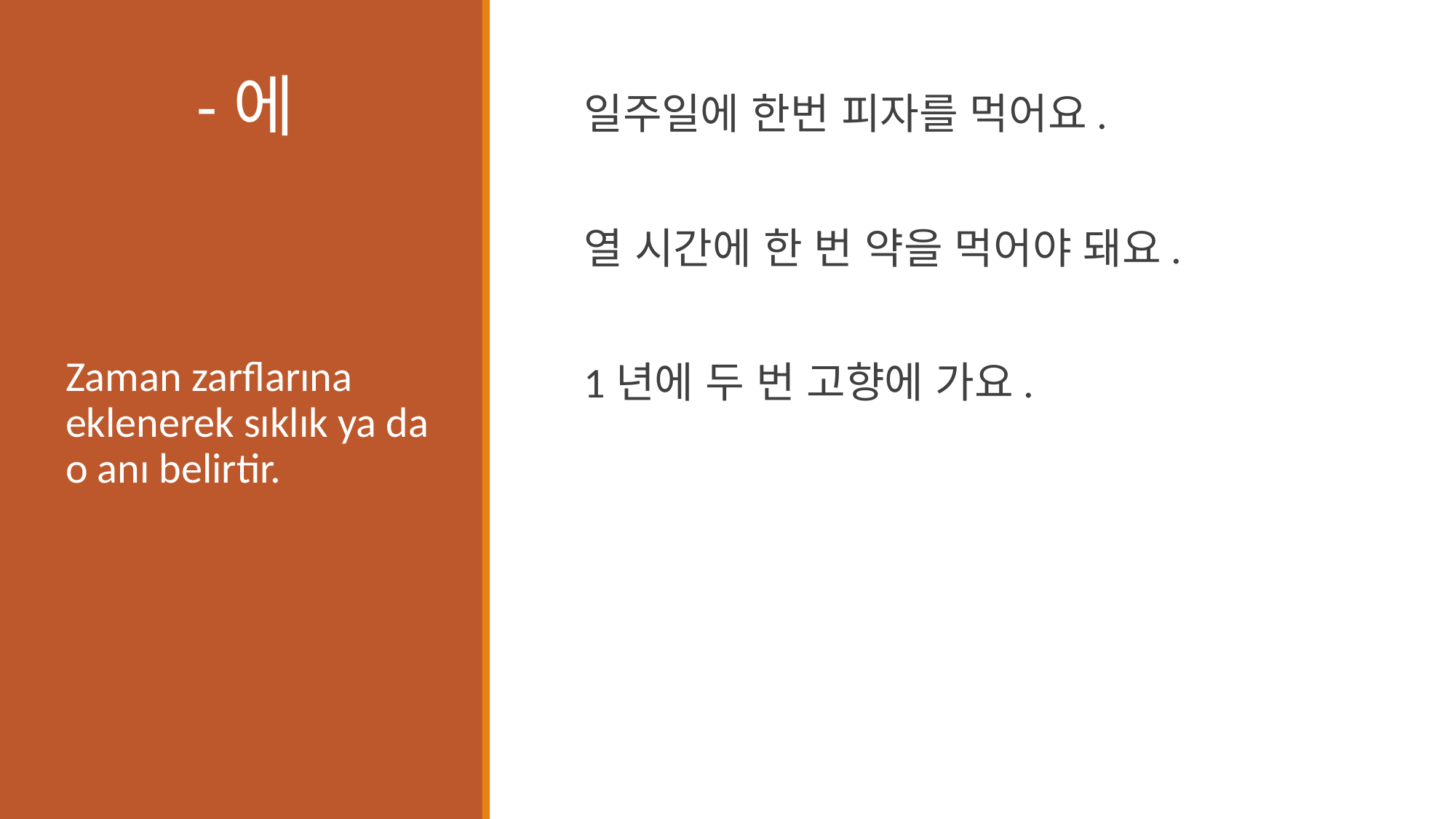

# -에
일주일에 한번 피자를 먹어요.

열 시간에 한 번 약을 먹어야 돼요.

1년에 두 번 고향에 가요.

Zaman zarflarına eklenerek sıklık ya da o anı belirtir.